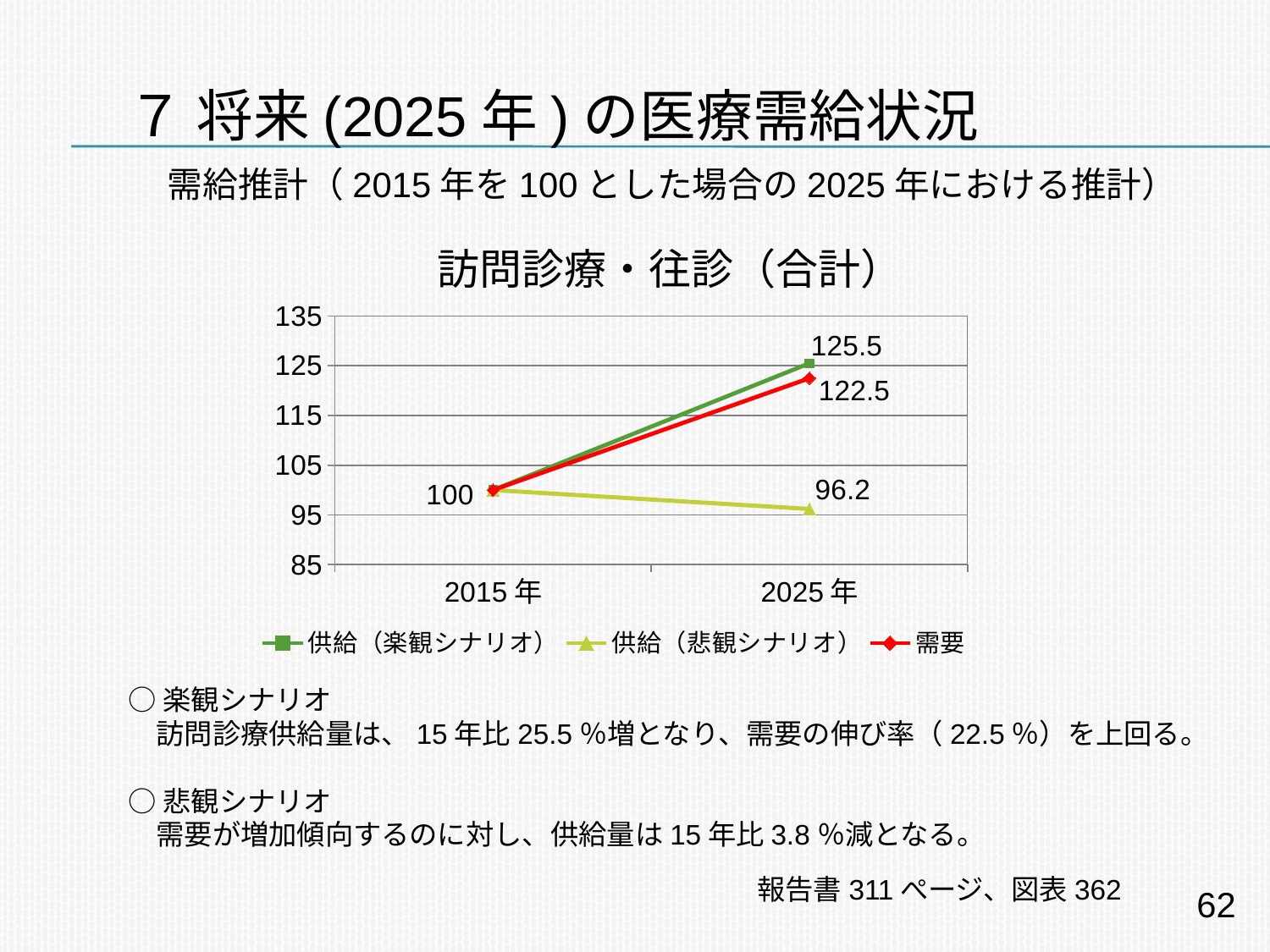

# ７ 将来(2025年)の医療需給状況
需給推計（2015年を100とした場合の2025年における推計）
訪問診療・往診（合計）

### Chart

| Category | 供給（楽観シナリオ） | 供給（悲観シナリオ） | 需要 |
|---|---|---|---|
| 2015年 | 100.0 | 100.0 | 100.0 |
| 2025年 | 125.5 | 96.2 | 122.5 |
○楽観シナリオ
　訪問診療供給量は、15年比25.5％増となり、需要の伸び率（22.5％）を上回る。

○悲観シナリオ
　需要が増加傾向するのに対し、供給量は15年比3.8％減となる。
報告書311ぺージ、図表362
62